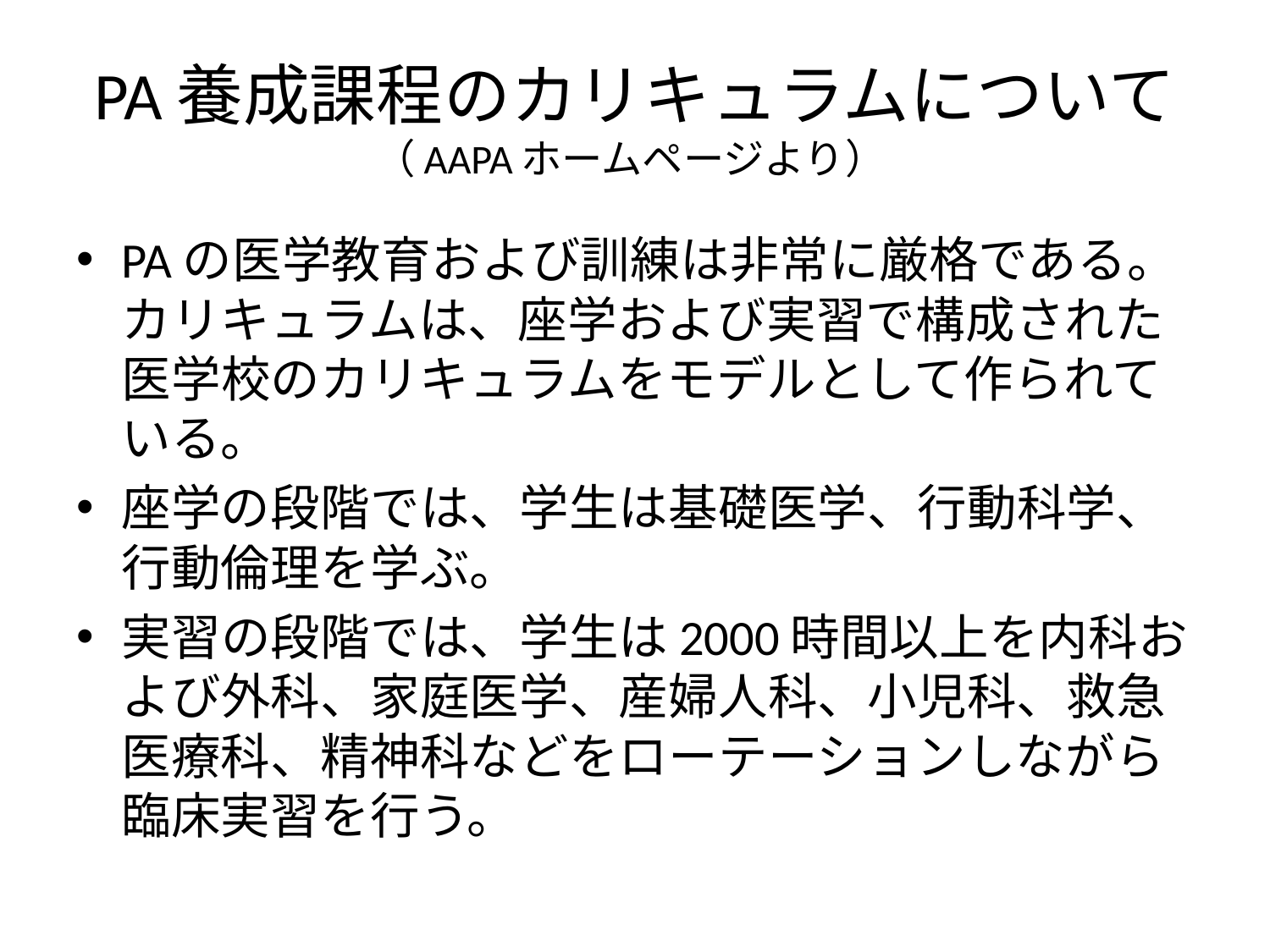

# PA養成課程のカリキュラムについて （AAPAホームページより）
PAの医学教育および訓練は非常に厳格である。カリキュラムは、座学および実習で構成された医学校のカリキュラムをモデルとして作られている。
座学の段階では、学生は基礎医学、行動科学、行動倫理を学ぶ。
実習の段階では、学生は2000時間以上を内科および外科、家庭医学、産婦人科、小児科、救急医療科、精神科などをローテーションしながら臨床実習を行う。